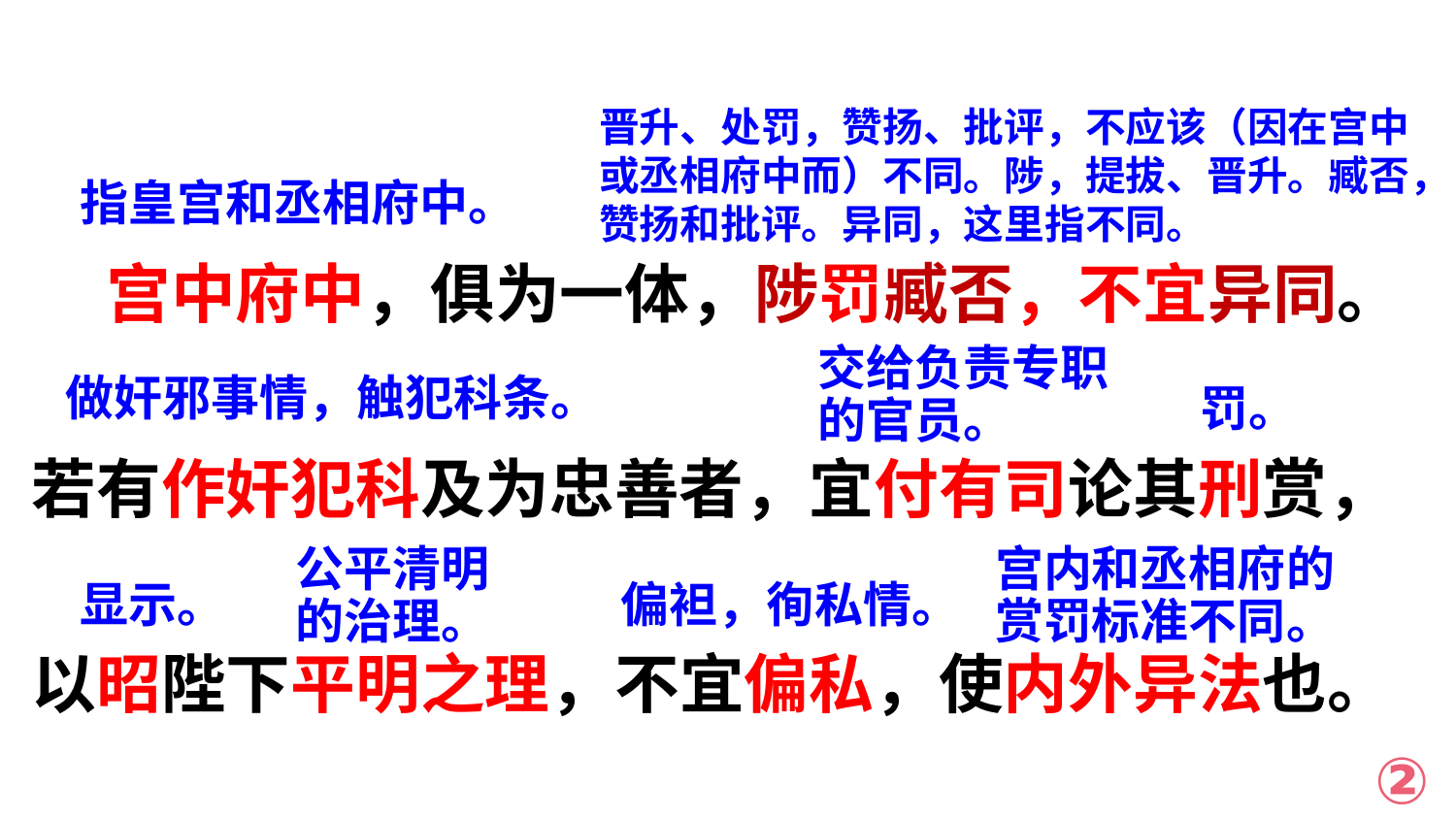

晋升、处罚，赞扬、批评，不应该（因在宫中或丞相府中而）不同。陟，提拔、晋升。臧否，赞扬和批评。异同，这里指不同。
指皇宫和丞相府中。
    宫中府中，俱为一体，陟罚臧否，不宜异同。

若有作奸犯科及为忠善者，宜付有司论其刑赏，

以昭陛下平明之理，不宜偏私，使内外异法也。
交给负责专职的官员。
做奸邪事情，触犯科条。
罚。
公平清明的治理。
宫内和丞相府的赏罚标准不同。
显示。
偏袒，徇私情。
②